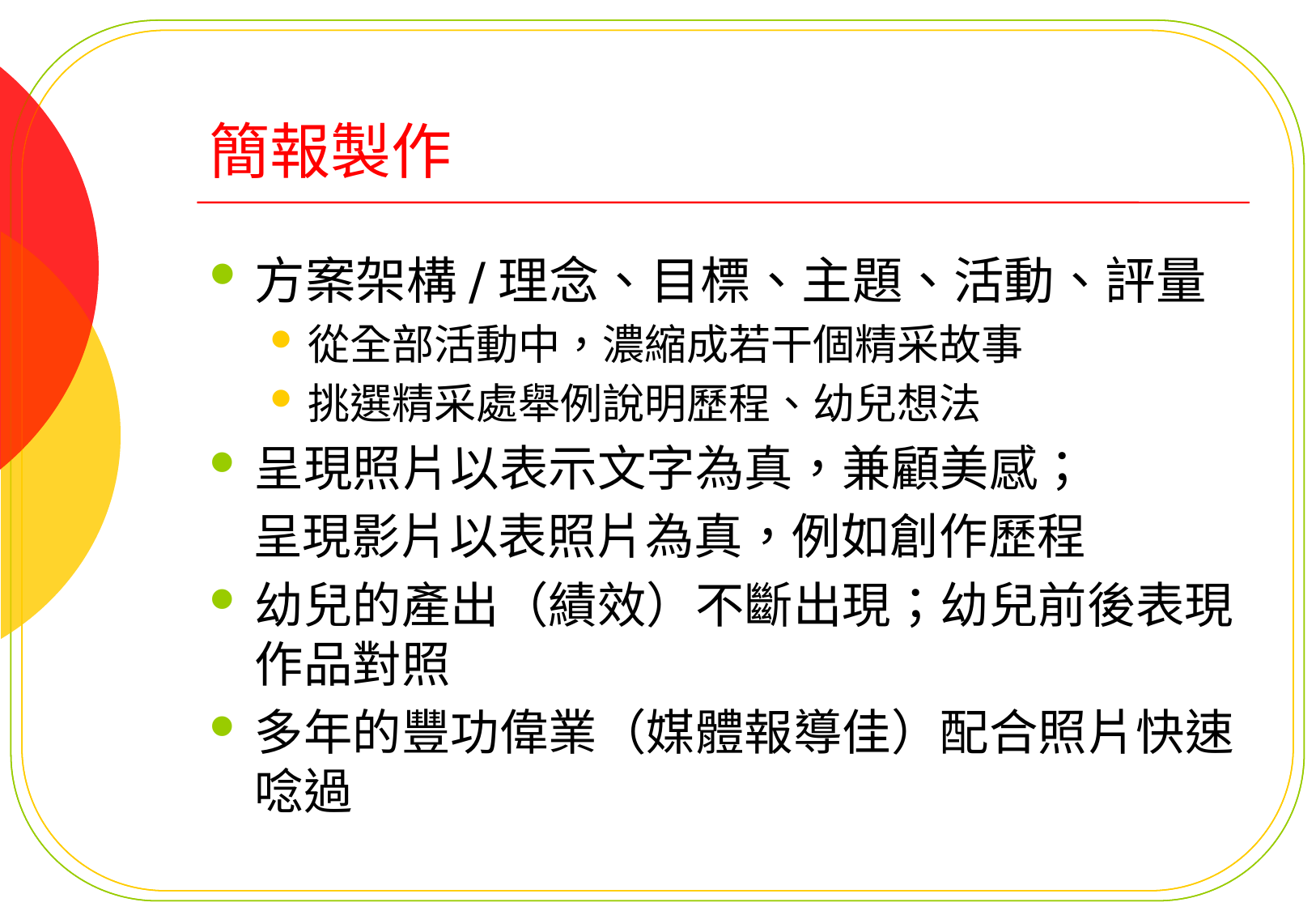

# 簡報製作
方案架構/理念、目標、主題、活動、評量
從全部活動中，濃縮成若干個精采故事
挑選精采處舉例說明歷程、幼兒想法
呈現照片以表示文字為真，兼顧美感；
   呈現影片以表照片為真，例如創作歷程
幼兒的產出（績效）不斷出現；幼兒前後表現作品對照
多年的豐功偉業（媒體報導佳）配合照片快速唸過